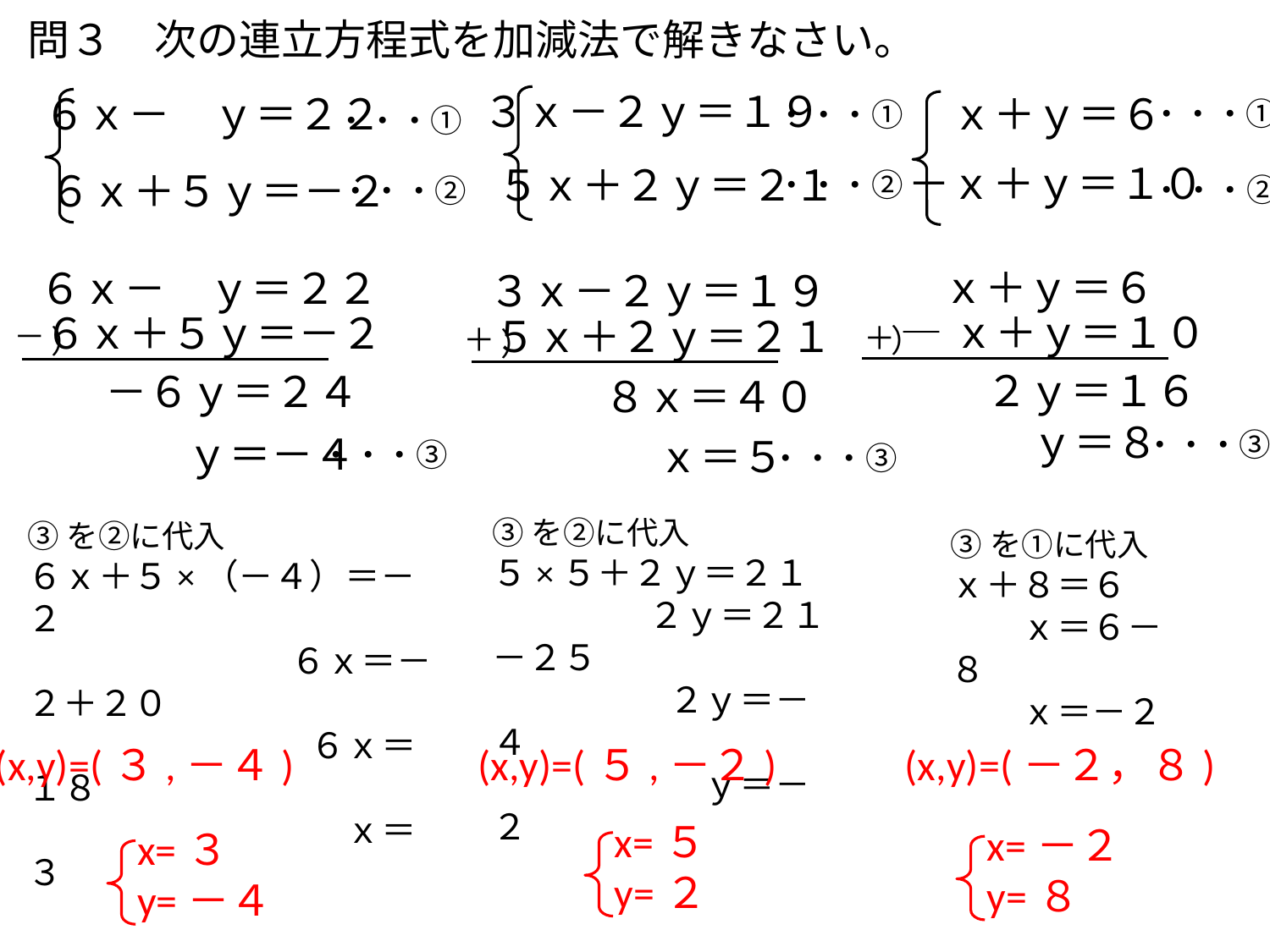

# 問３　次の連立方程式を加減法で解きなさい。
３ｘ－２ｙ＝１９
ｘ＋ｙ＝６
６ｘ－　ｙ＝２２

・・・①
・・・①

・・・①
－ｘ＋ｙ＝１０
５ｘ＋２ｙ＝２１
６ｘ＋５ｙ＝－２
・・・②
・・・②
・・・②
ｘ＋ｙ＝６
６ｘ－　ｙ＝２２
３ｘ－２ｙ＝１９
―ｘ＋ｙ＝１０
６ｘ＋５ｙ＝－２
５ｘ＋２ｙ＝２１
－
＋
＋
）
）
）
２ｙ＝１６
－６ｙ＝２４
８ｘ＝４０
ｙ＝８
・・・③
ｙ＝－４
ｘ＝５
・・・③
・・・③
③を②に代入
５×５＋２ｙ＝２１
　　  　　２ｙ＝２１－２５
　　　　　２ｙ＝－４
　　　　　　ｙ＝－２
③を②に代入
６ｘ＋５×（－４）＝－２
　　  　　　　　６ｘ＝－２＋２０
　　　　　　　　６ｘ＝１８
　　　　　　　　　ｘ＝３
③を①に代入
ｘ＋８＝６
　　ｘ＝６－８
　　ｘ＝－２
(x,y)=(３,－４)
(x,y)=(５,－２)
(x,y)=(－２，８)
x=５
y=２
x=－２
y=８
x=３
y=－４